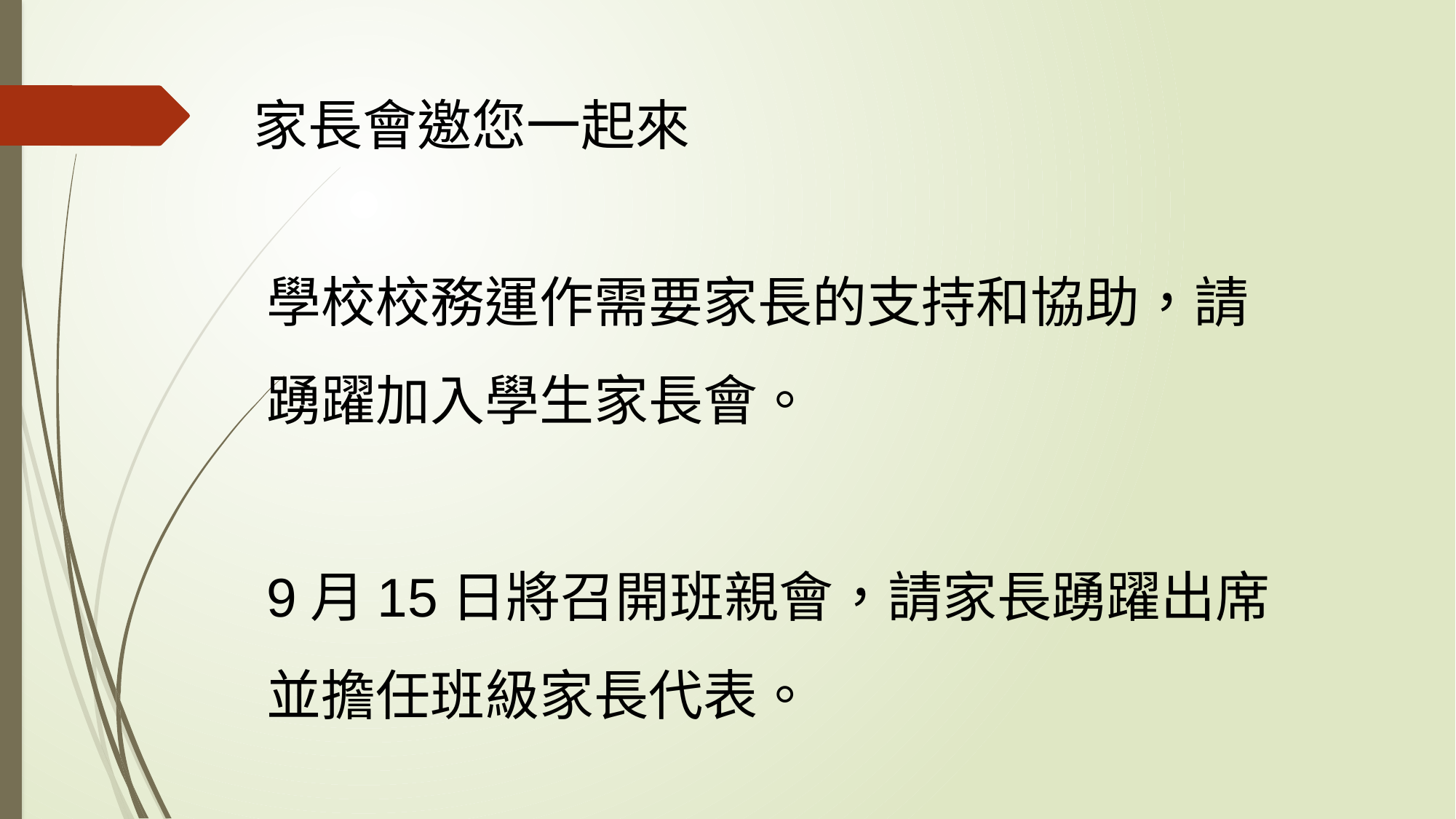

家長會邀您一起來
學校校務運作需要家長的支持和協助，請踴躍加入學生家長會。

9月15日將召開班親會，請家長踴躍出席並擔任班級家長代表。